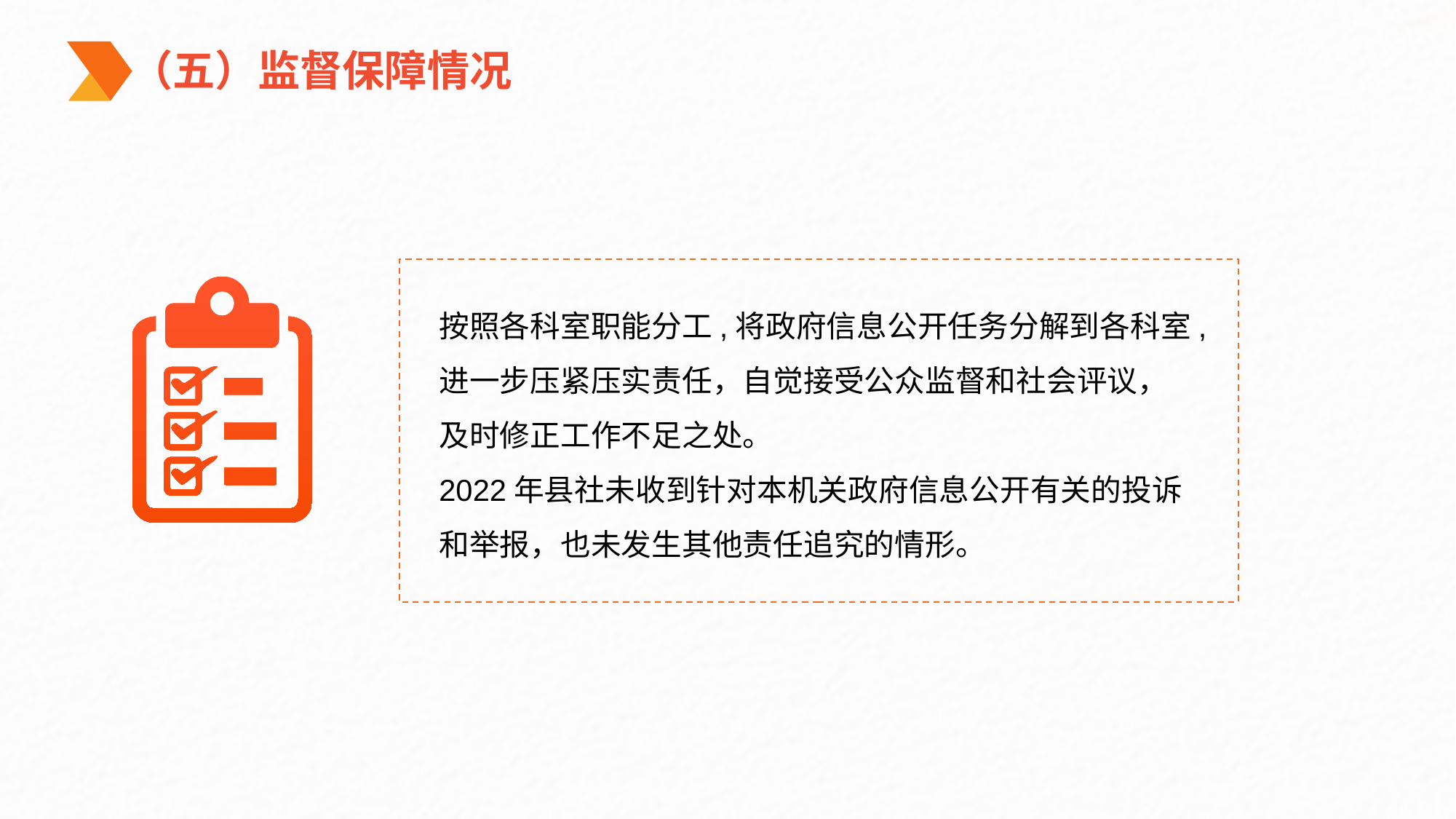

（五）监督保障情况

按照各科室职能分工,将政府信息公开任务分解到各科室,进一步压紧压实责任，自觉接受公众监督和社会评议，及时修正工作不足之处。
2022年县社未收到针对本机关政府信息公开有关的投诉和举报，也未发生其他责任追究的情形。